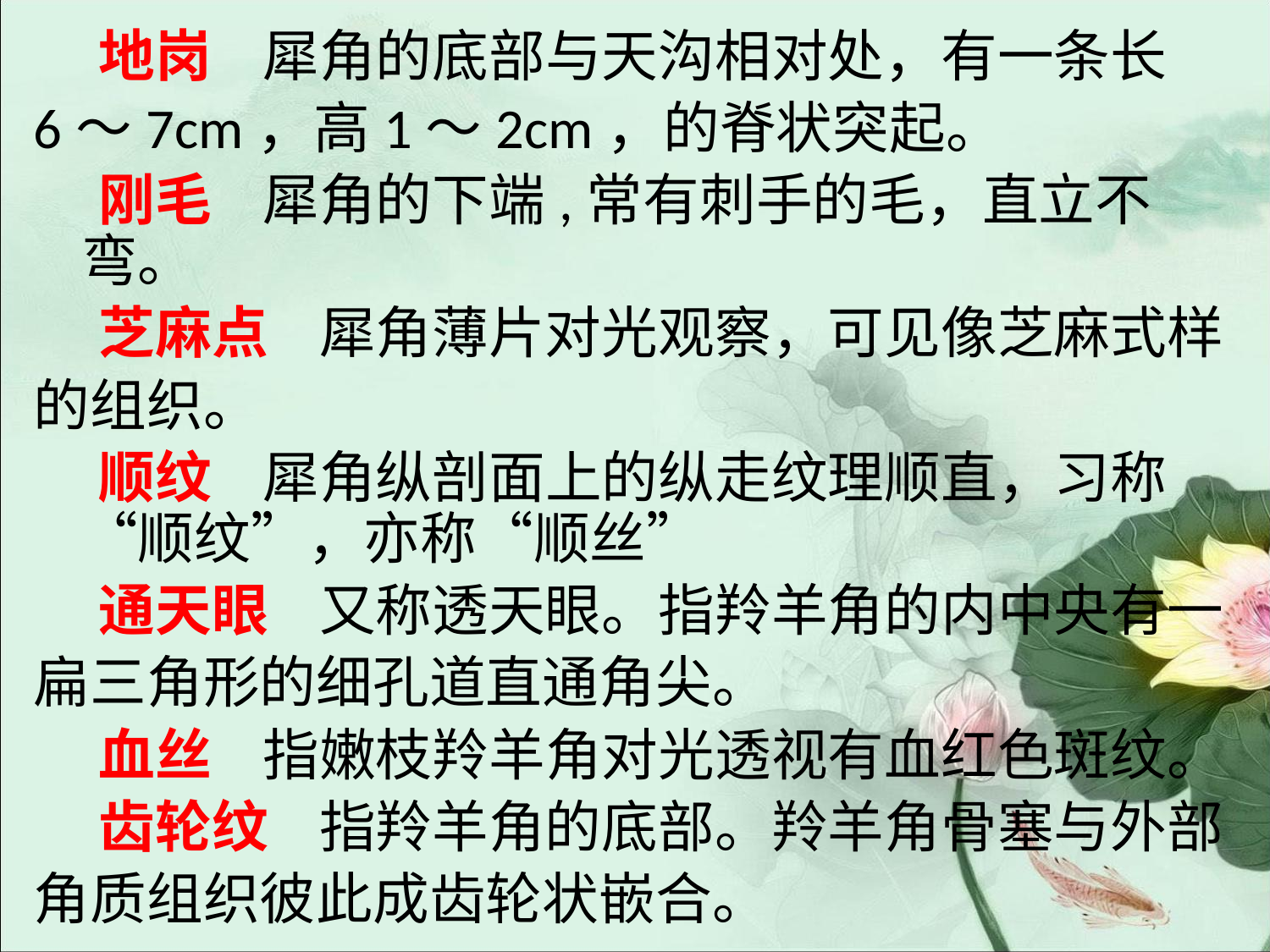

#
    地岗    犀角的底部与天沟相对处，有一条长
6～7cm，高1～2cm，的脊状突起。
    刚毛    犀角的下端,常有刺手的毛，直立不弯。
    芝麻点    犀角薄片对光观察，可见像芝麻式样
的组织。
    顺纹    犀角纵剖面上的纵走纹理顺直，习称“顺纹”，亦称“顺丝”
    通天眼    又称透天眼。指羚羊角的内中央有一
扁三角形的细孔道直通角尖。
    血丝    指嫩枝羚羊角对光透视有血红色斑纹。
    齿轮纹    指羚羊角的底部。羚羊角骨塞与外部
角质组织彼此成齿轮状嵌合。